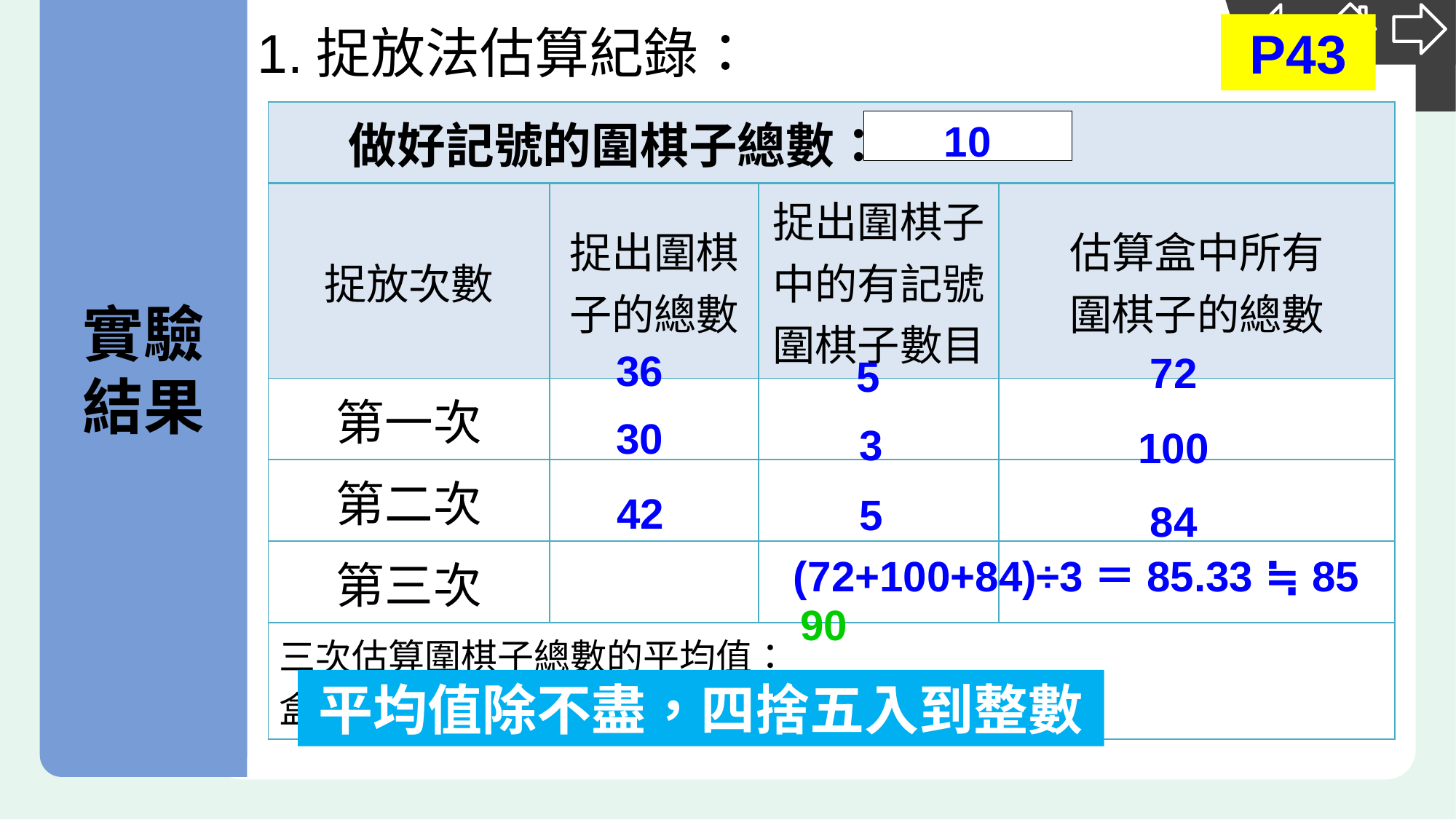

P43
1.捉放法估算紀錄：
| 做好記號的圍棋子總數： |  |  |  |
| --- | --- | --- | --- |
| 捉放次數 | 捉出圍棋 子的總數 | 捉出圍棋子 中的有記號 圍棋子數目 | 估算盒中所有 圍棋子的總數 |
| 第一次 |  |  |  |
| 第二次 |  |  |  |
| 第三次 |  |  |  |
| 三次估算圍棋子總數的平均值： 盒中所有圍棋子實際的總數為： |  |  |  |
10

36
72
5
30
3
100
42
5
84
(72+100+84)÷3＝85.33 ≒ 85
90
平均值除不盡，四捨五入到整數